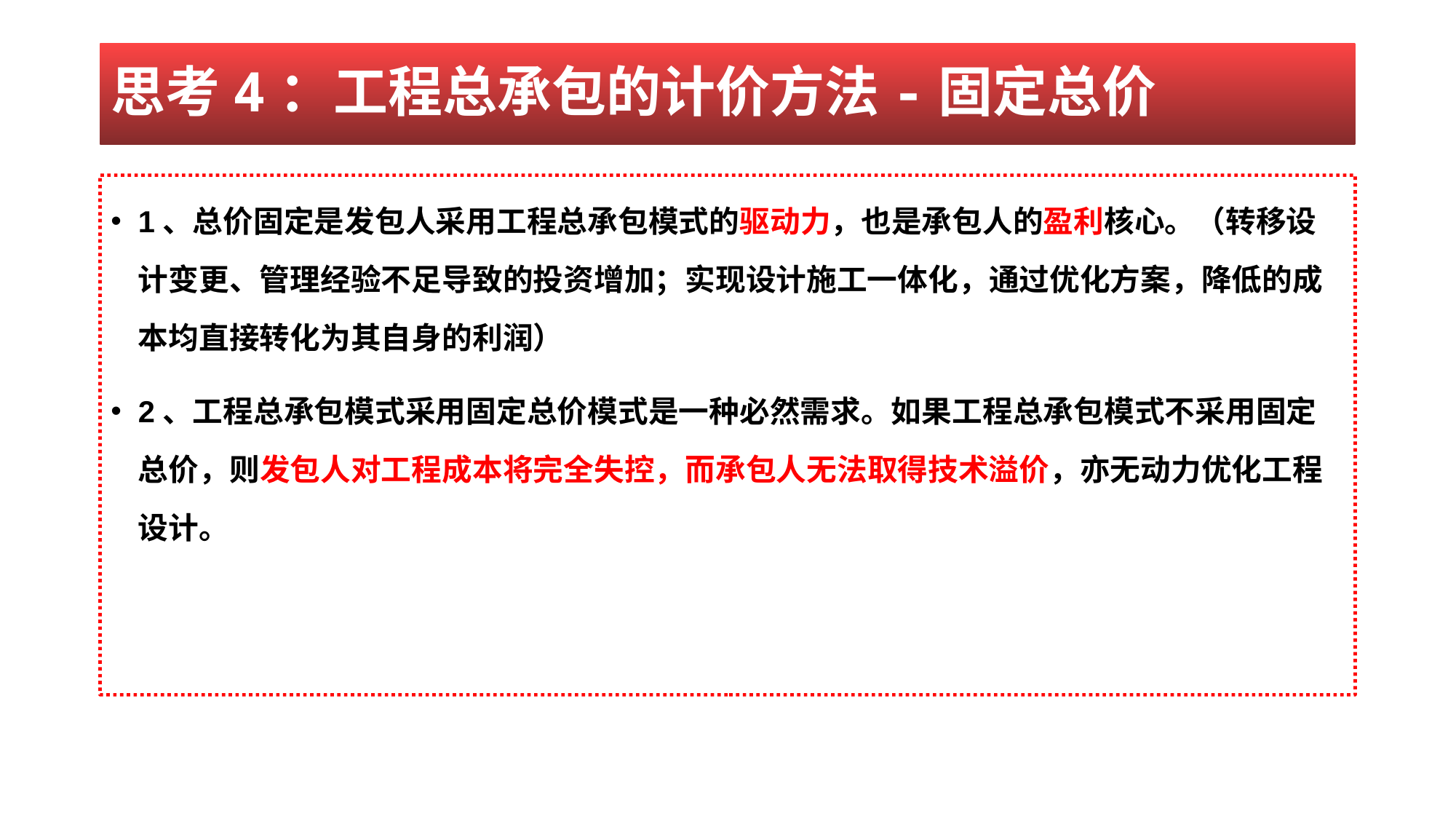

# 思考4：工程总承包的计价方法-固定总价
1、总价固定是发包人采用工程总承包模式的驱动力，也是承包人的盈利核心。（转移设计变更、管理经验不足导致的投资增加；实现设计施工一体化，通过优化方案，降低的成本均直接转化为其自身的利润）
2、工程总承包模式采用固定总价模式是一种必然需求。如果工程总承包模式不采用固定总价，则发包人对工程成本将完全失控，而承包人无法取得技术溢价，亦无动力优化工程设计。